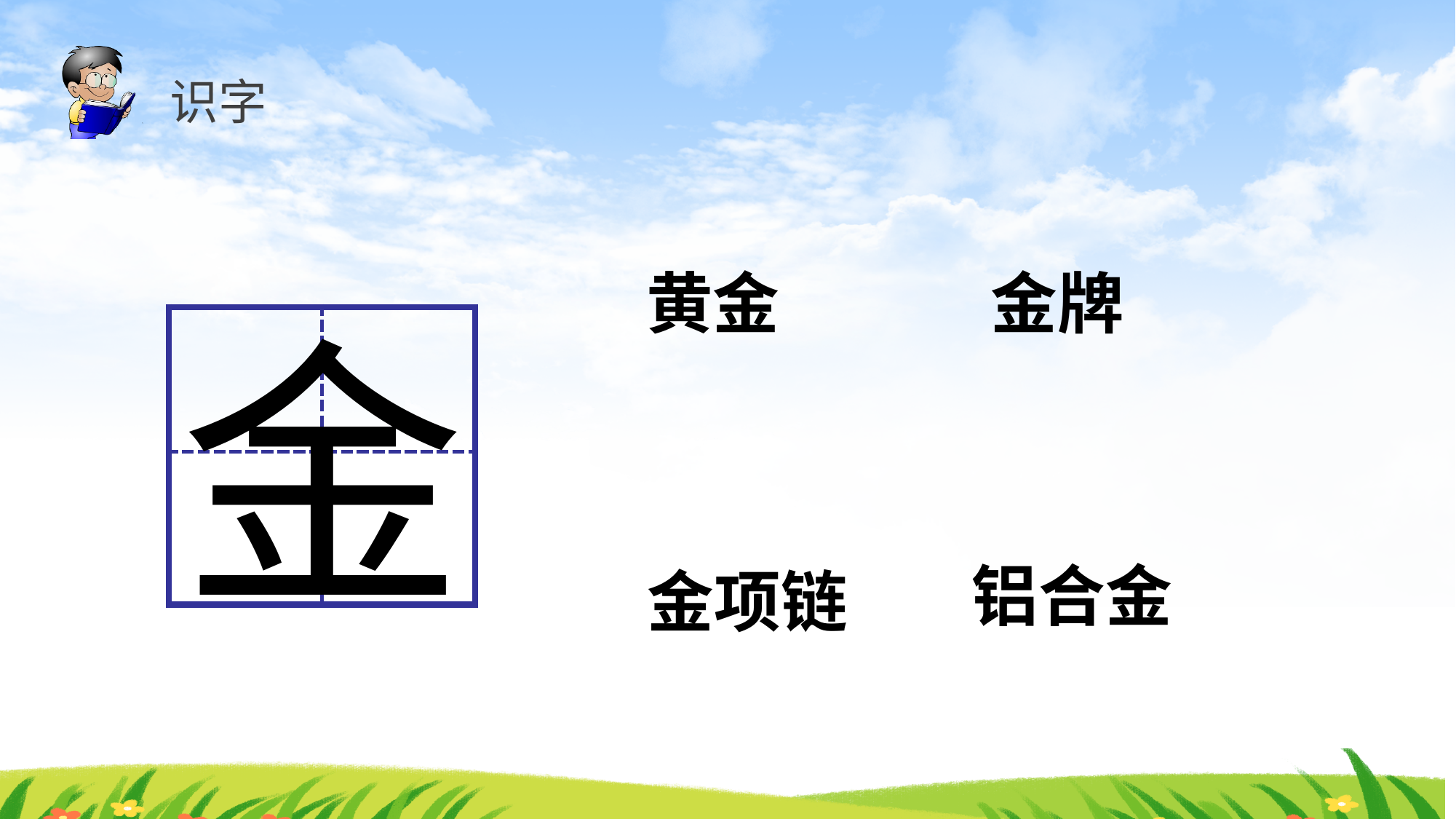

识字
黄金
金牌
金
|  |  |
| --- | --- |
|  |  |
铝合金
金项链